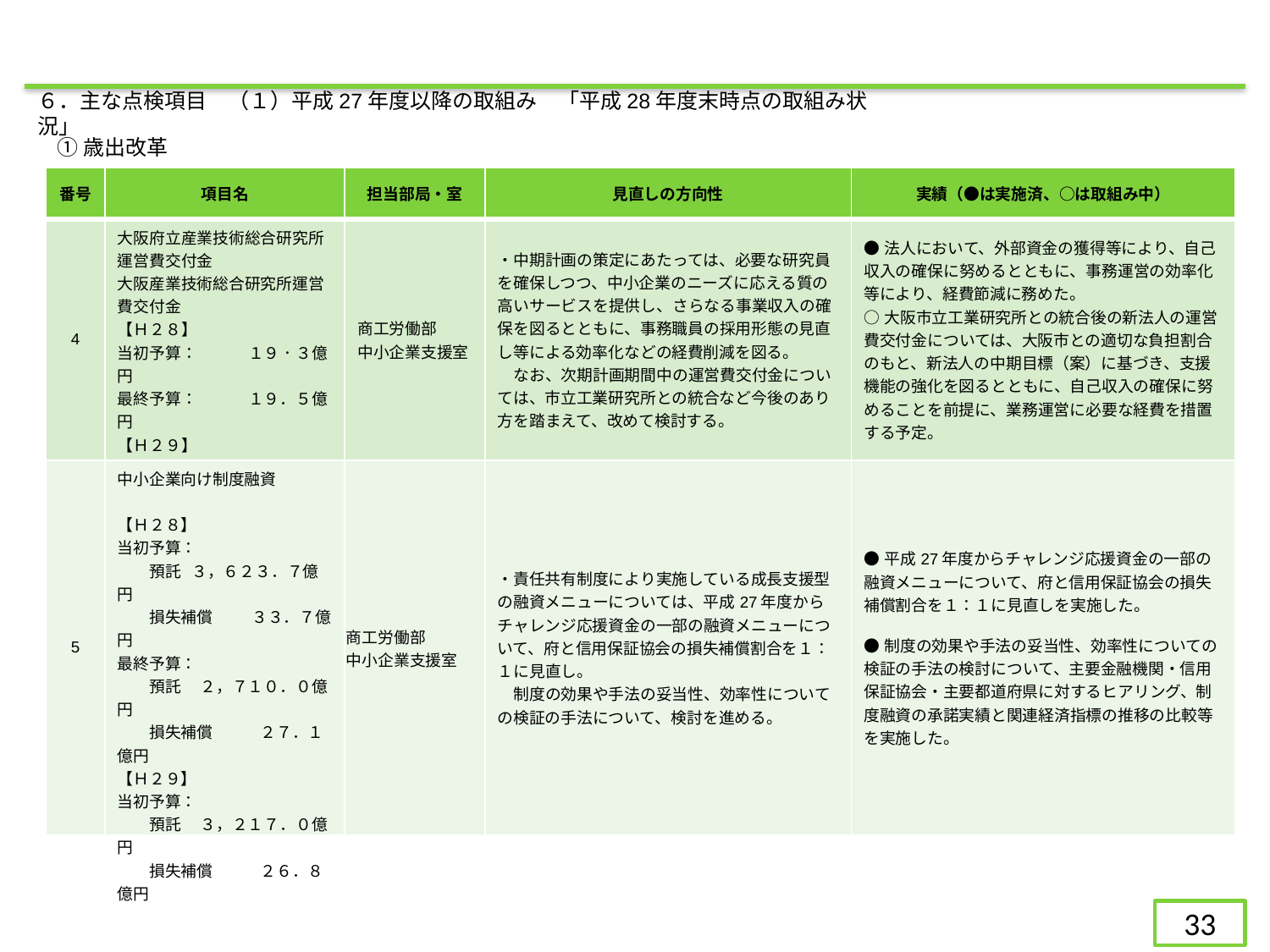

６．主な点検項目　（１）平成27年度以降の取組み　「平成28年度末時点の取組み状況」
①歳出改革
| 番号 | 項目名 | 担当部局・室 | 見直しの方向性 | 実績（●は実施済、○は取組み中） |
| --- | --- | --- | --- | --- |
| 4 | 大阪府立産業技術総合研究所運営費交付金 大阪産業技術総合研究所運営費交付金 【Ｈ２８】 当初予算：　　　 １９．３億円 最終予算：　　　 １９．５億円 【Ｈ２９】 当初予算：　　　 １９．４億円 | 商工労働部 中小企業支援室 | ・中期計画の策定にあたっては、必要な研究員を確保しつつ、中小企業のニーズに応える質の高いサービスを提供し、さらなる事業収入の確保を図るとともに、事務職員の採用形態の見直し等による効率化などの経費削減を図る。 　なお、次期計画期間中の運営費交付金については、市立工業研究所との統合など今後のあり方を踏まえて、改めて検討する。 | ●法人において、外部資金の獲得等により、自己収入の確保に努めるとともに、事務運営の効率化等により、経費節減に務めた。 ○大阪市立工業研究所との統合後の新法人の運営費交付金については、大阪市との適切な負担割合のもと、新法人の中期目標（案）に基づき、支援機能の強化を図るとともに、自己収入の確保に努めることを前提に、業務運営に必要な経費を措置する予定。 |
| 5 | 中小企業向け制度融資 【Ｈ２８】 当初予算： 　　預託 ３，６２３．７億円 　　損失補償 　　３３．７億円 最終予算： 　　預託　 ２，７１０．０億円 　　損失補償　　　２７．１億円 【Ｈ２９】 当初予算： 　　預託　 ３，２１７．０億円 　　損失補償　　　２６．８億円 | 商工労働部 中小企業支援室 | ・責任共有制度により実施している成長支援型の融資メニューについては、平成27年度からチャレンジ応援資金の一部の融資メニューについて、府と信用保証協会の損失補償割合を１：１に見直し。 　制度の効果や手法の妥当性、効率性についての検証の手法について、検討を進める。 | ●平成27年度からチャレンジ応援資金の一部の融資メニューについて、府と信用保証協会の損失補償割合を１：１に見直しを実施した。 ●制度の効果や手法の妥当性、効率性についての検証の手法の検討について、主要金融機関・信用保証協会・主要都道府県に対するヒアリング、制度融資の承諾実績と関連経済指標の推移の比較等を実施した。 |
33